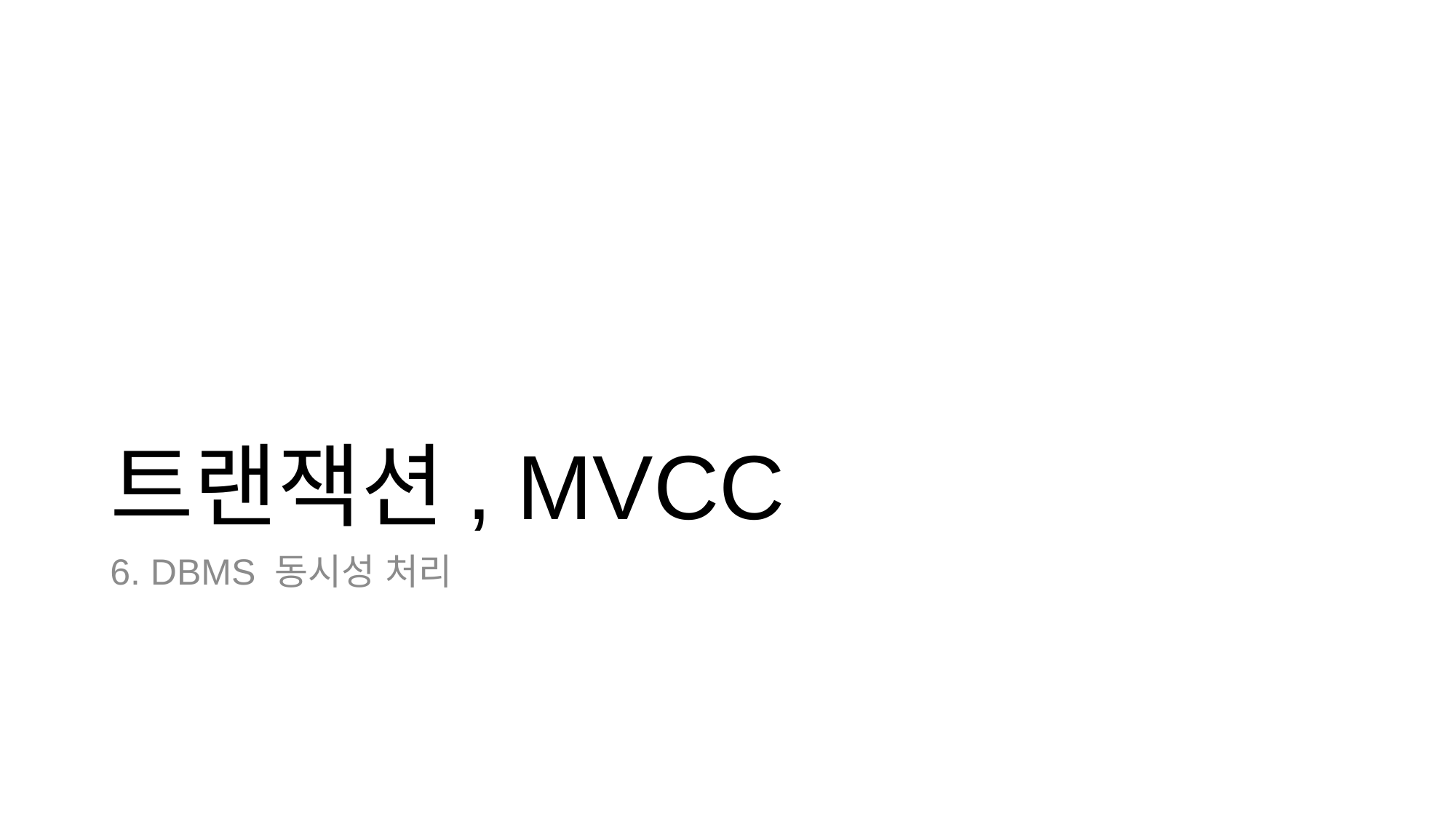

# 트랜잭션, MVCC
6. DBMS 동시성 처리